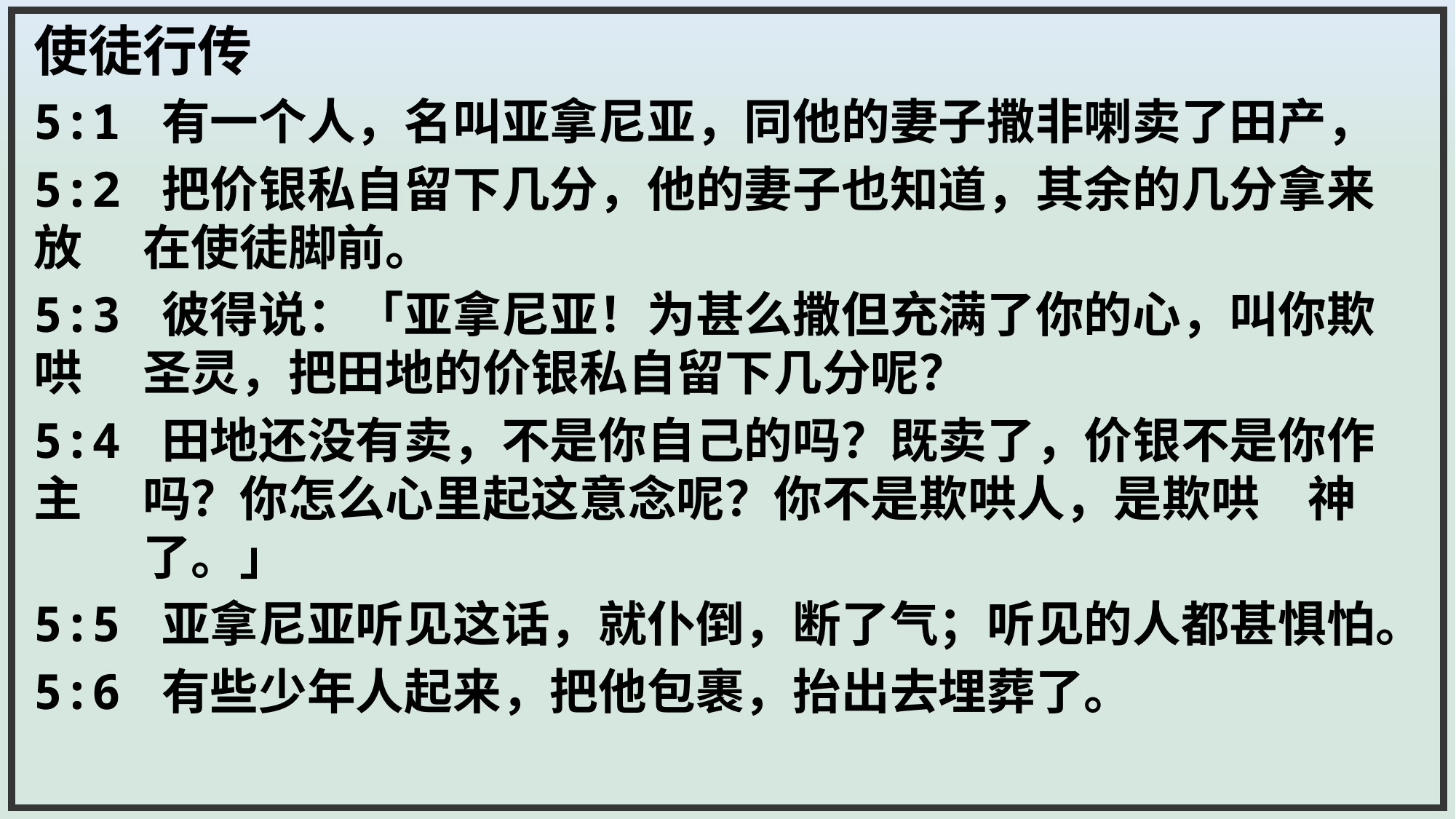

使徒行传
5:1 有一个人，名叫亚拿尼亚，同他的妻子撒非喇卖了田产，
5:2 把价银私自留下几分，他的妻子也知道，其余的几分拿来放	在使徒脚前。
5:3 彼得说：「亚拿尼亚！为甚么撒但充满了你的心，叫你欺哄	圣灵，把田地的价银私自留下几分呢？
5:4 田地还没有卖，不是你自己的吗？既卖了，价银不是你作主	吗？你怎么心里起这意念呢？你不是欺哄人，是欺哄　神	了。」
5:5 亚拿尼亚听见这话，就仆倒，断了气；听见的人都甚惧怕。
5:6 有些少年人起来，把他包裹，抬出去埋葬了。